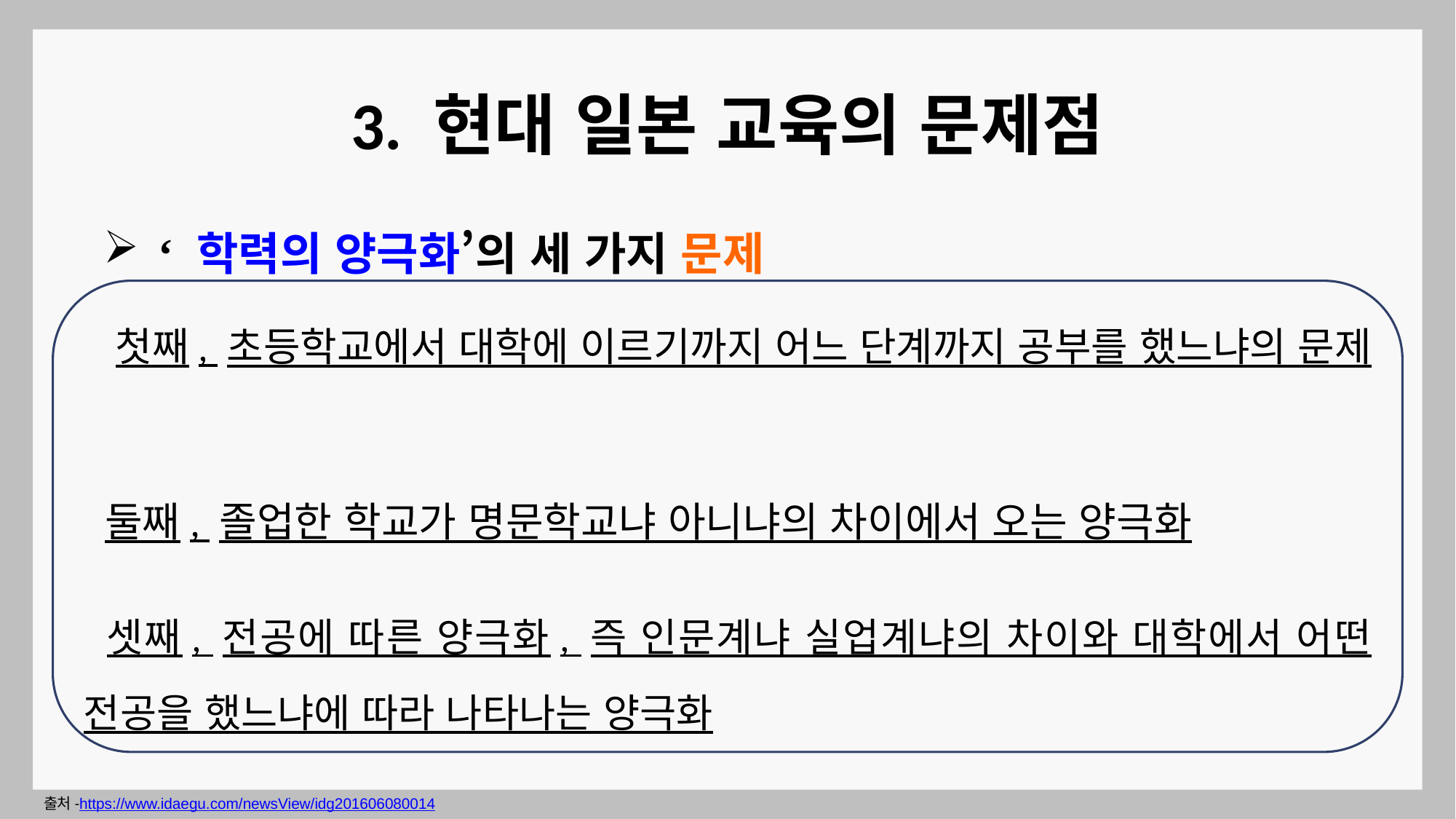

# 3. 현대 일본 교육의 문제점
‘ 학력의 양극화’의 세 가지 문제

  첫째, 초등학교에서 대학에 이르기까지 어느 단계까지 공부를 했느냐의 문제
 둘째, 졸업한 학교가 명문학교냐 아니냐의 차이에서 오는 양극화
 셋째, 전공에 따른 양극화, 즉 인문계냐 실업계냐의 차이와 대학에서 어떤 전공을 했느냐에 따라 나타나는 양극화
출처-https://www.idaegu.com/newsView/idg201606080014